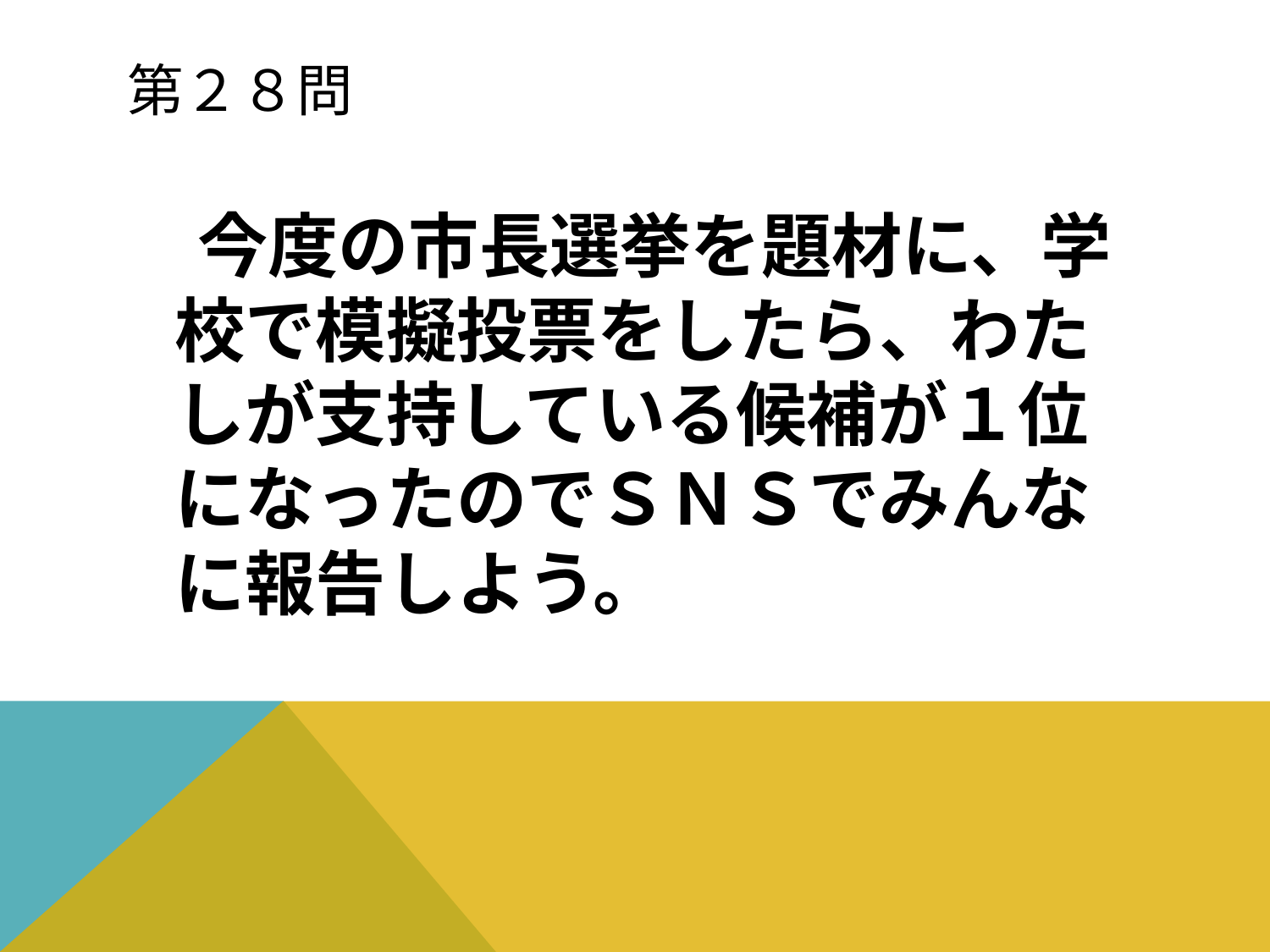

# 第２８問
　今度の市長選挙を題材に、学校で模擬投票をしたら、わたしが支持している候補が１位になったのでＳＮＳでみんなに報告しよう。